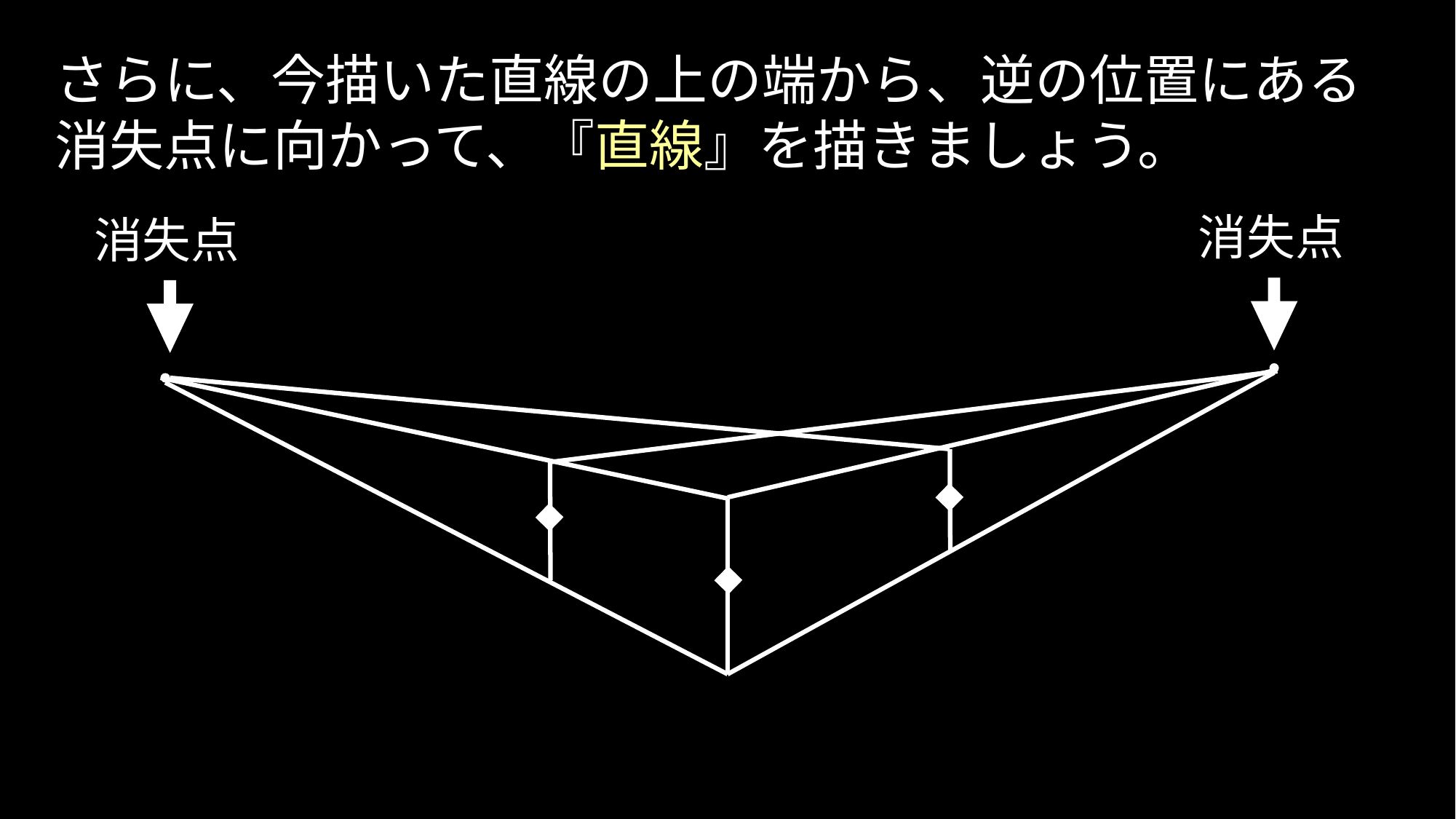

さらに、今描いた直線の上の端から、逆の位置にある
消失点に向かって、『直線』を描きましょう。
消失点
消失点